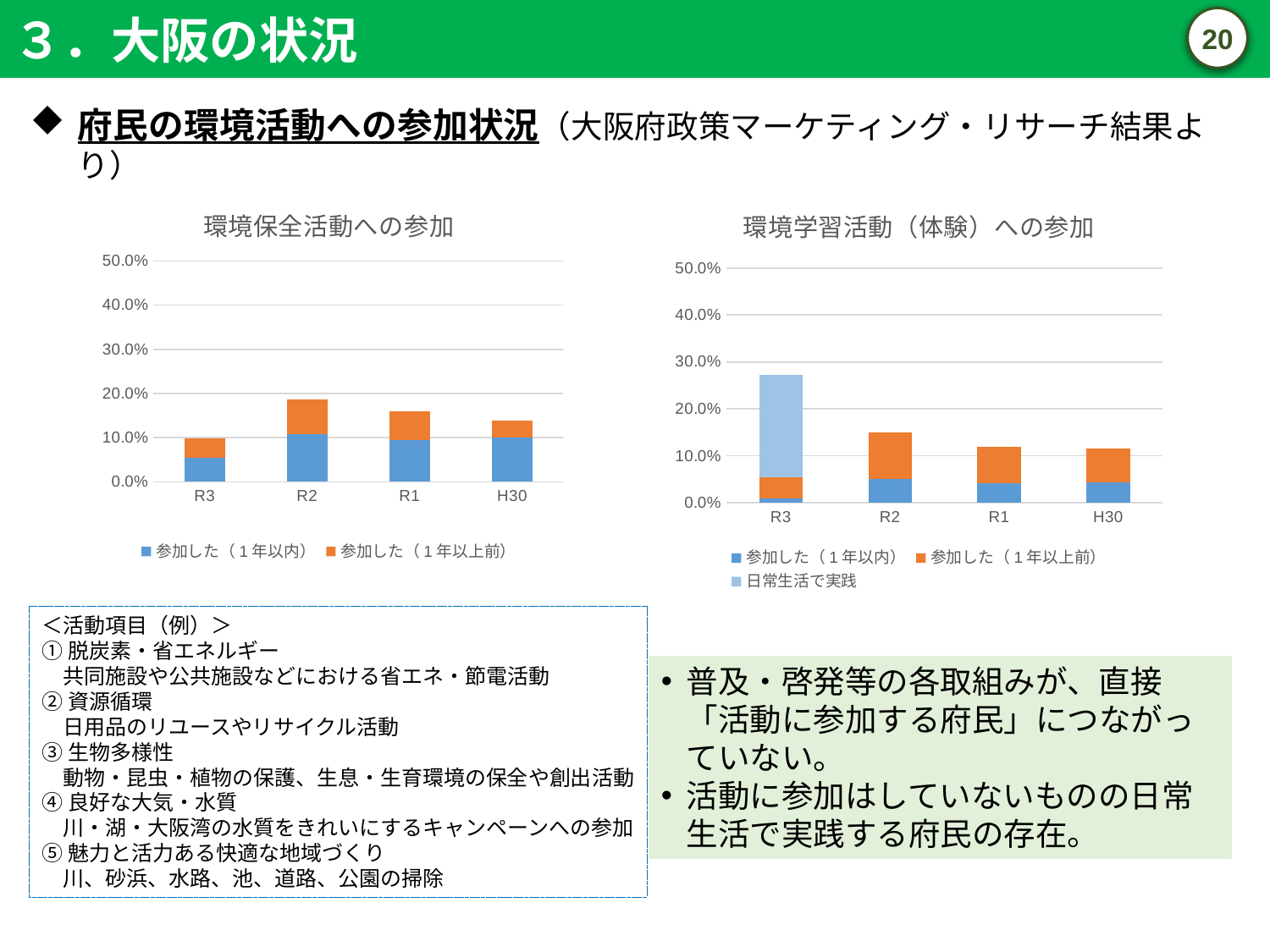

３．大阪の状況
20
府民の環境活動への参加状況（大阪府政策マーケティング・リサーチ結果より）

### Chart: 環境保全活動への参加

| Category | 参加した（1年以内） | 参加した（1年以上前） |
|---|---|---|
| R3 | 0.054 | 0.044 |
| R2 | 0.108 | 0.078 |
| R1 | 0.094 | 0.066 |
| H30 | 0.101 | 0.038 |

### Chart: 環境学習活動（体験）への参加

| Category | 参加した（1年以内） | 参加した（1年以上前） | 日常生活で実践 |
|---|---|---|---|
| R3 | 0.009 | 0.045 | 0.219 |
| R2 | 0.05 | 0.099 | None |
| R1 | 0.042 | 0.078 | None |
| H30 | 0.044 | 0.072 | None |
＜活動項目（例）＞
①脱炭素・省エネルギー
　共同施設や公共施設などにおける省エネ・節電活動
②資源循環
　日用品のリユースやリサイクル活動
③生物多様性
　動物・昆虫・植物の保護、生息・生育環境の保全や創出活動
④良好な大気・水質
　川・湖・大阪湾の水質をきれいにするキャンペーンへの参加
⑤魅力と活力ある快適な地域づくり
　川、砂浜、水路、池、道路、公園の掃除
普及・啓発等の各取組みが、直接「活動に参加する府民」につながっていない。
活動に参加はしていないものの日常生活で実践する府民の存在。